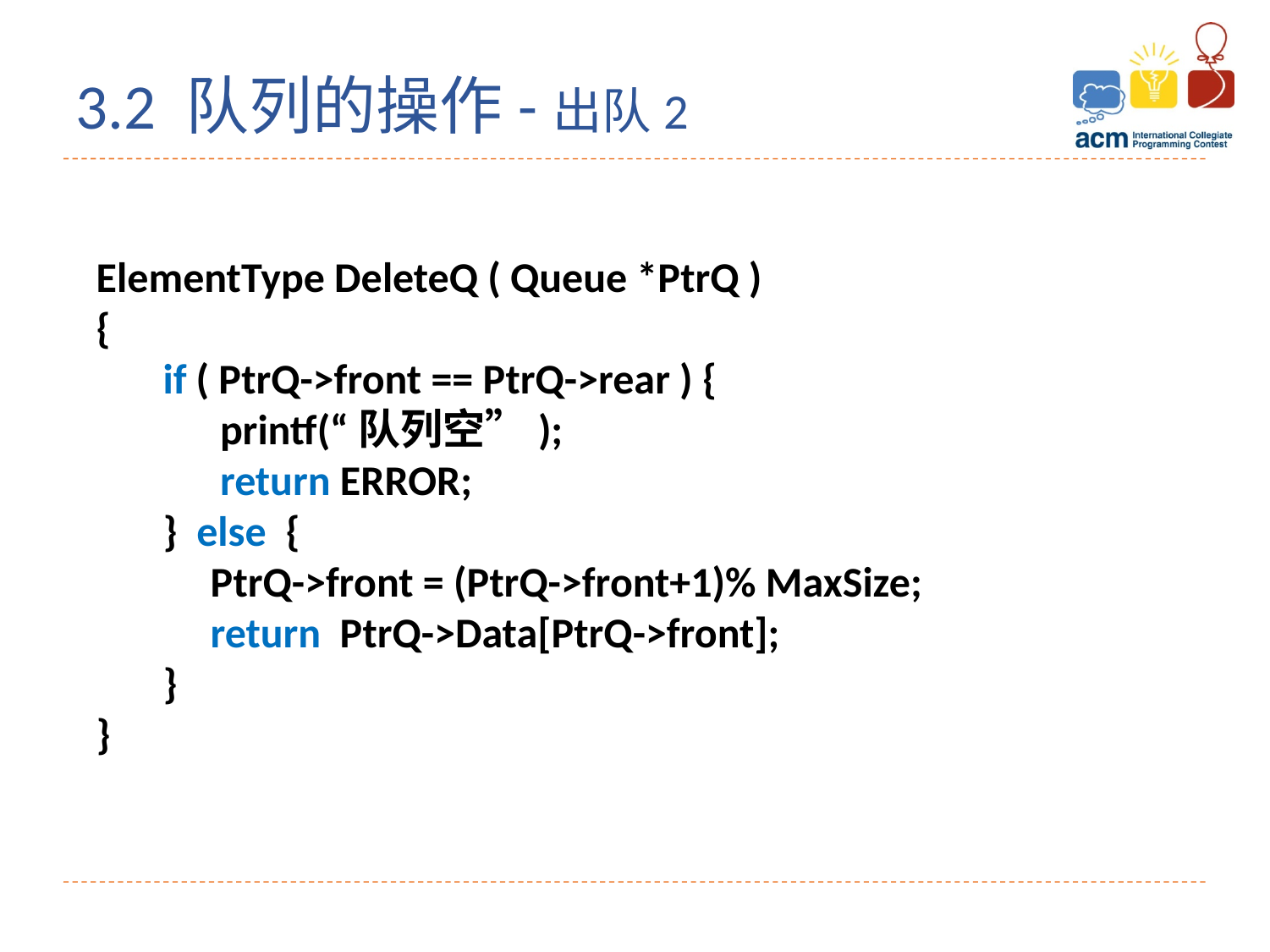

3.2 队列的操作-出队2
ElementType DeleteQ ( Queue *PtrQ )
{
       if ( PtrQ->front == PtrQ->rear ) {
             printf(“队列空”);
             return ERROR;
       }  else  {
            PtrQ->front = (PtrQ->front+1)% MaxSize;
            return  PtrQ->Data[PtrQ->front];
       }
}